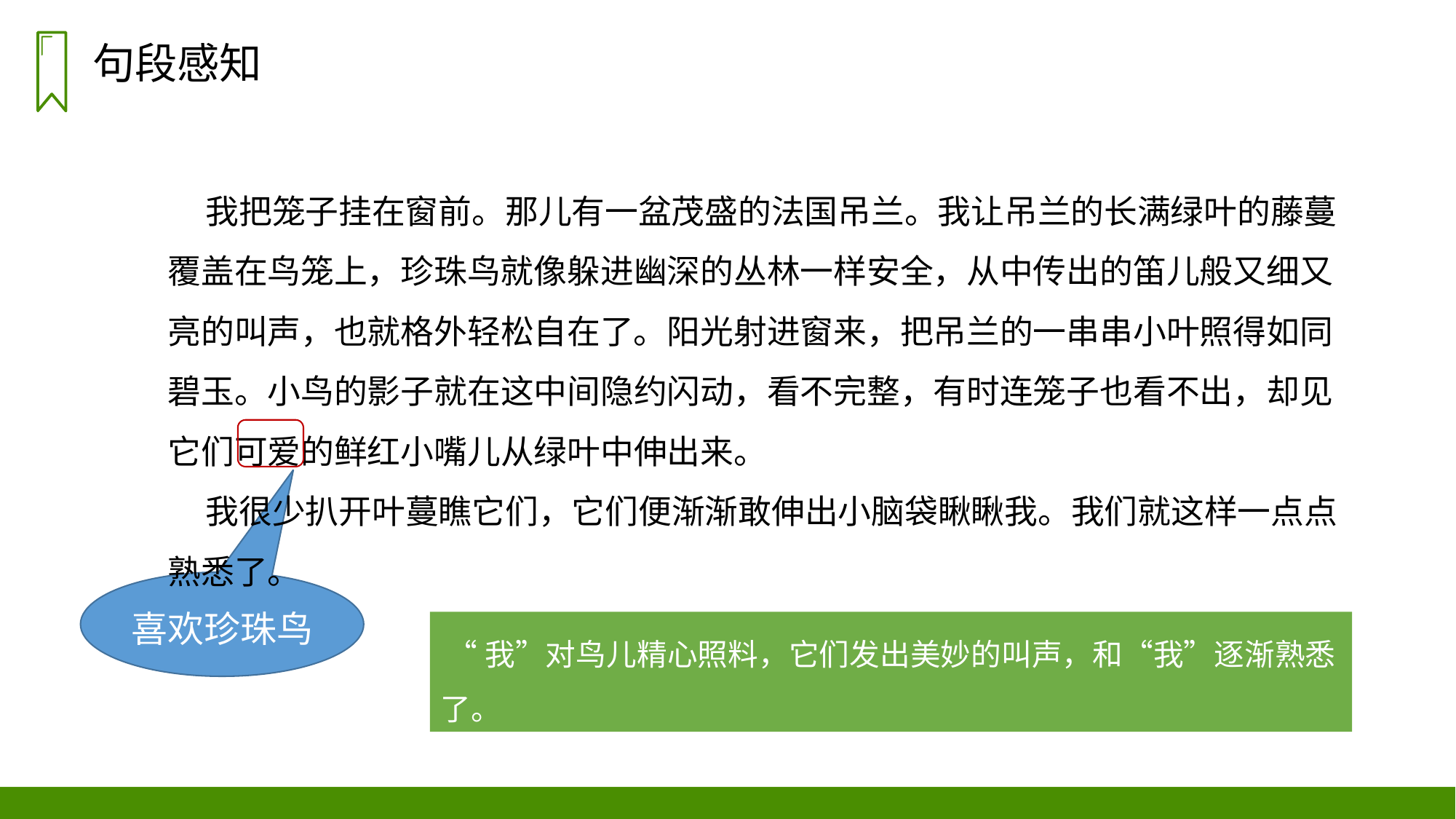

句段感知
    我把笼子挂在窗前。那儿有一盆茂盛的法国吊兰。我让吊兰的长满绿叶的藤蔓覆盖在鸟笼上，珍珠鸟就像躲进幽深的丛林一样安全，从中传出的笛儿般又细又亮的叫声，也就格外轻松自在了。阳光射进窗来，把吊兰的一串串小叶照得如同碧玉。小鸟的影子就在这中间隐约闪动，看不完整，有时连笼子也看不出，却见它们可爱的鲜红小嘴儿从绿叶中伸出来。
    我很少扒开叶蔓瞧它们，它们便渐渐敢伸出小脑袋瞅瞅我。我们就这样一点点熟悉了。

喜欢珍珠鸟
 “我”对鸟儿精心照料，它们发出美妙的叫声，和“我”逐渐熟悉了。